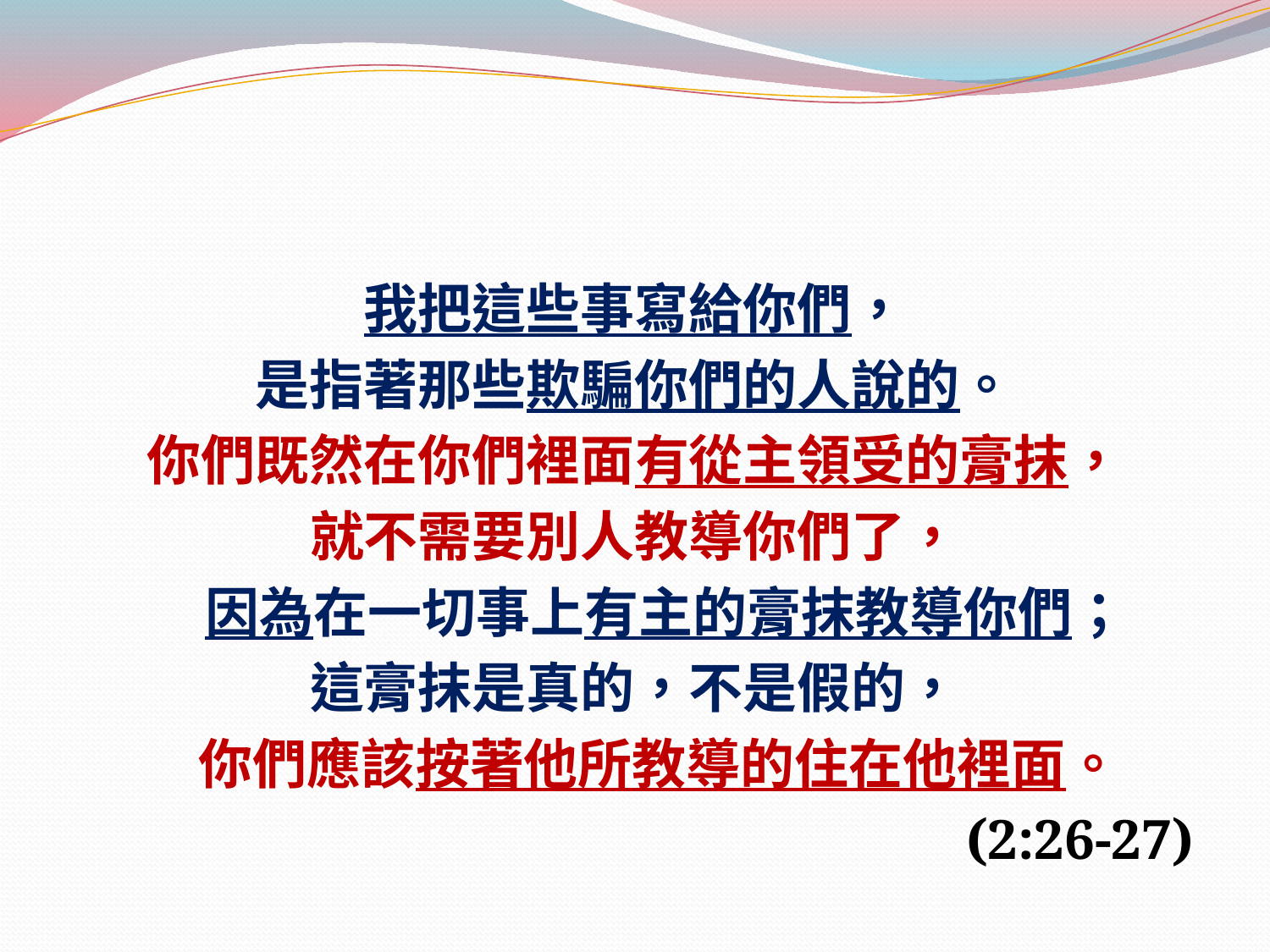

#
我把這些事寫給你們，
是指著那些欺騙你們的人說的。
你們既然在你們裡面有從主領受的膏抹，
就不需要別人教導你們了，
    因為在一切事上有主的膏抹教導你們；
這膏抹是真的，不是假的，
   你們應該按著他所教導的住在他裡面。
(2:26-27)